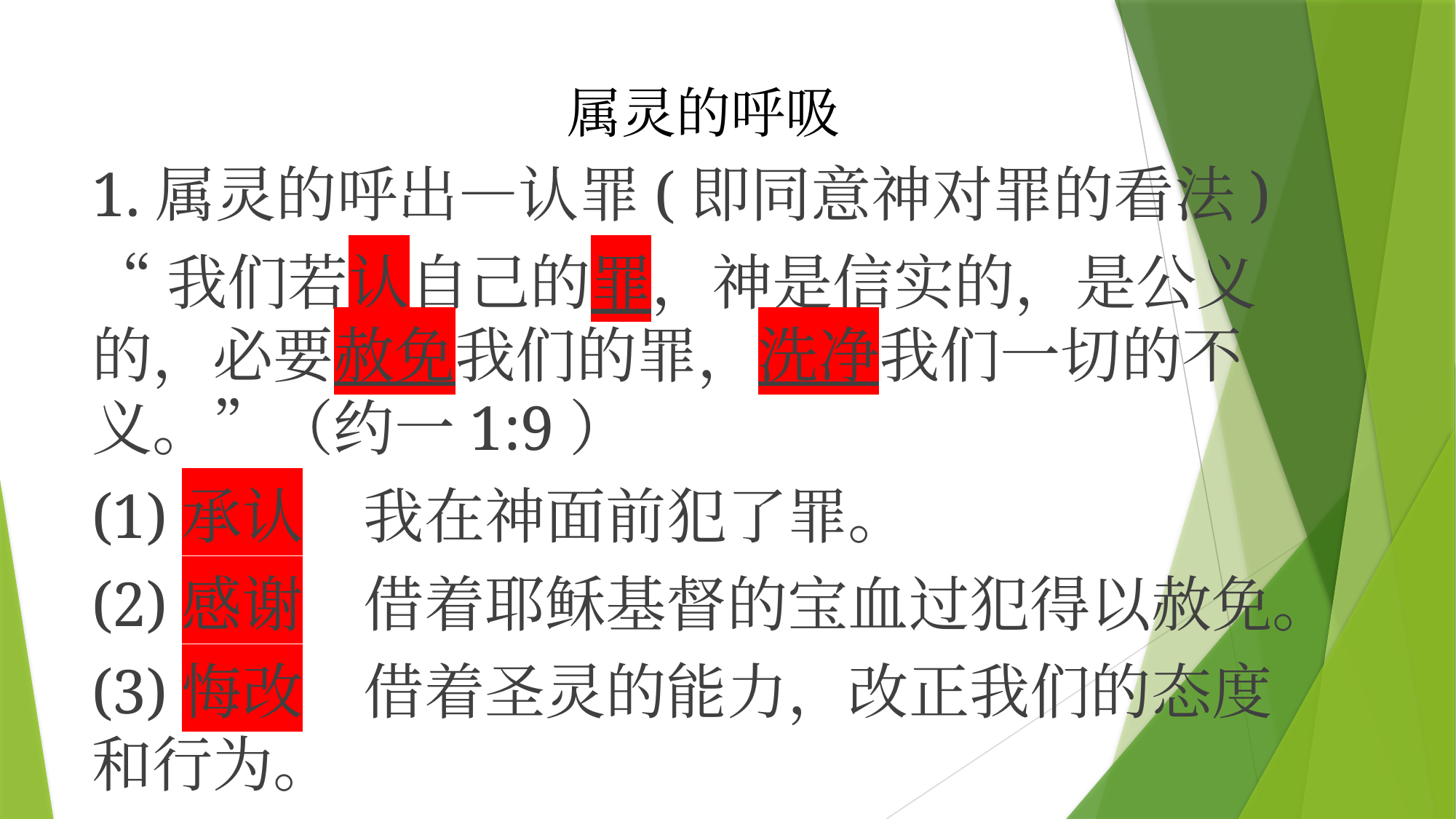

# 属灵的呼吸
1.属灵的呼出—认罪(即同意神对罪的看法)
“我们若认自己的罪，神是信实的，是公义的，必要赦免我们的罪，洗净我们一切的不义。”（约一1:9）
(1)承认　我在神面前犯了罪。
(2)感谢　借着耶稣基督的宝血过犯得以赦免。
(3)悔改　借着圣灵的能力，改正我们的态度和行为。